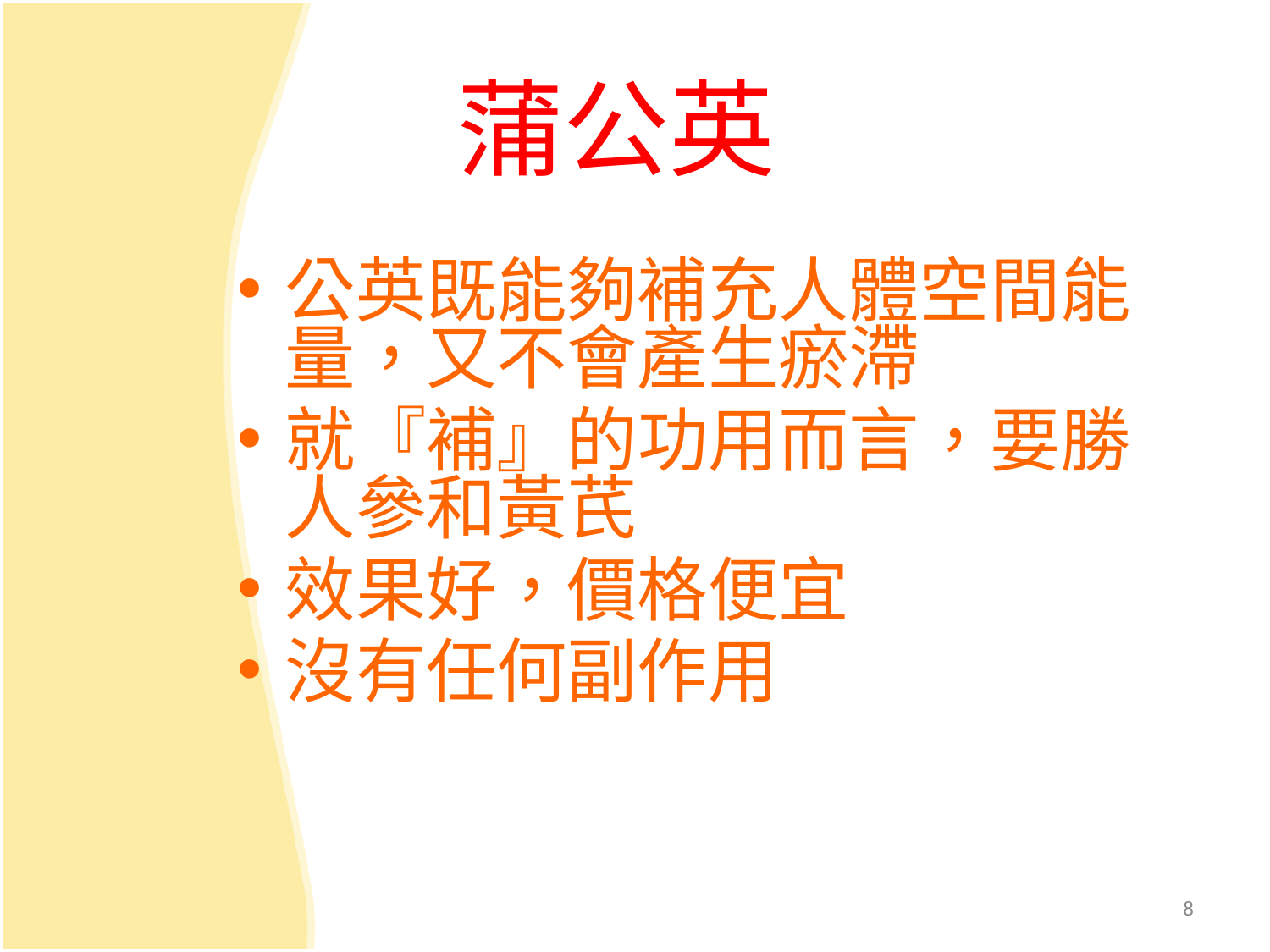

# 蒲公英
公英既能夠補充人體空間能量，又不會產生瘀滯
就『補』的功用而言，要勝人參和黃芪
效果好，價格便宜
沒有任何副作用
8